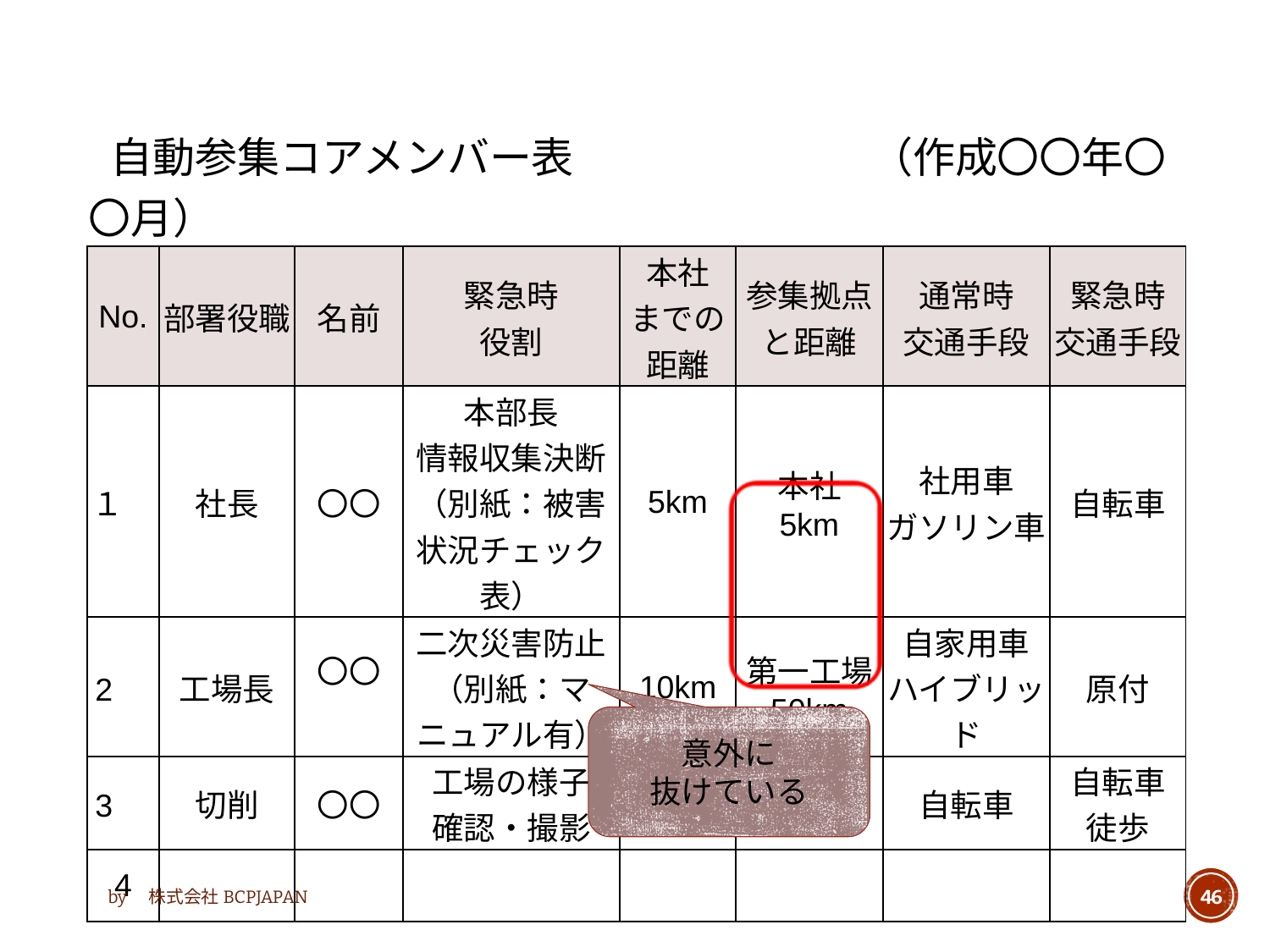

| 自動参集コアメンバー表　　　　　　　（作成〇〇年〇〇月） |  |  |  |  |  |  |  |
| --- | --- | --- | --- | --- | --- | --- | --- |
| No. | 部署役職 | 名前 | 緊急時 役割 | 本社 までの 距離 | 参集拠点と距離 | 通常時 交通手段 | 緊急時 交通手段 |
| １ | 社長 | 〇〇 | 本部長 情報収集決断 （別紙：被害状況チェック表） | 5km | 本社 5km | 社用車 ガソリン車 | 自転車 |
| 2 | 工場長 | 〇〇 | 二次災害防止 （別紙：マニュアル有） | 10km | 第一工場 50km | 自家用車 ハイブリッド | 原付 |
| 3 | 切削 | 〇〇 | 工場の様子 確認・撮影 | 45km | 1km | 自転車 | 自転車 徒歩 |
| 4 |  |  |  |  |  |  |  |

意外に
抜けている
by　株式会社BCPJAPAN
46